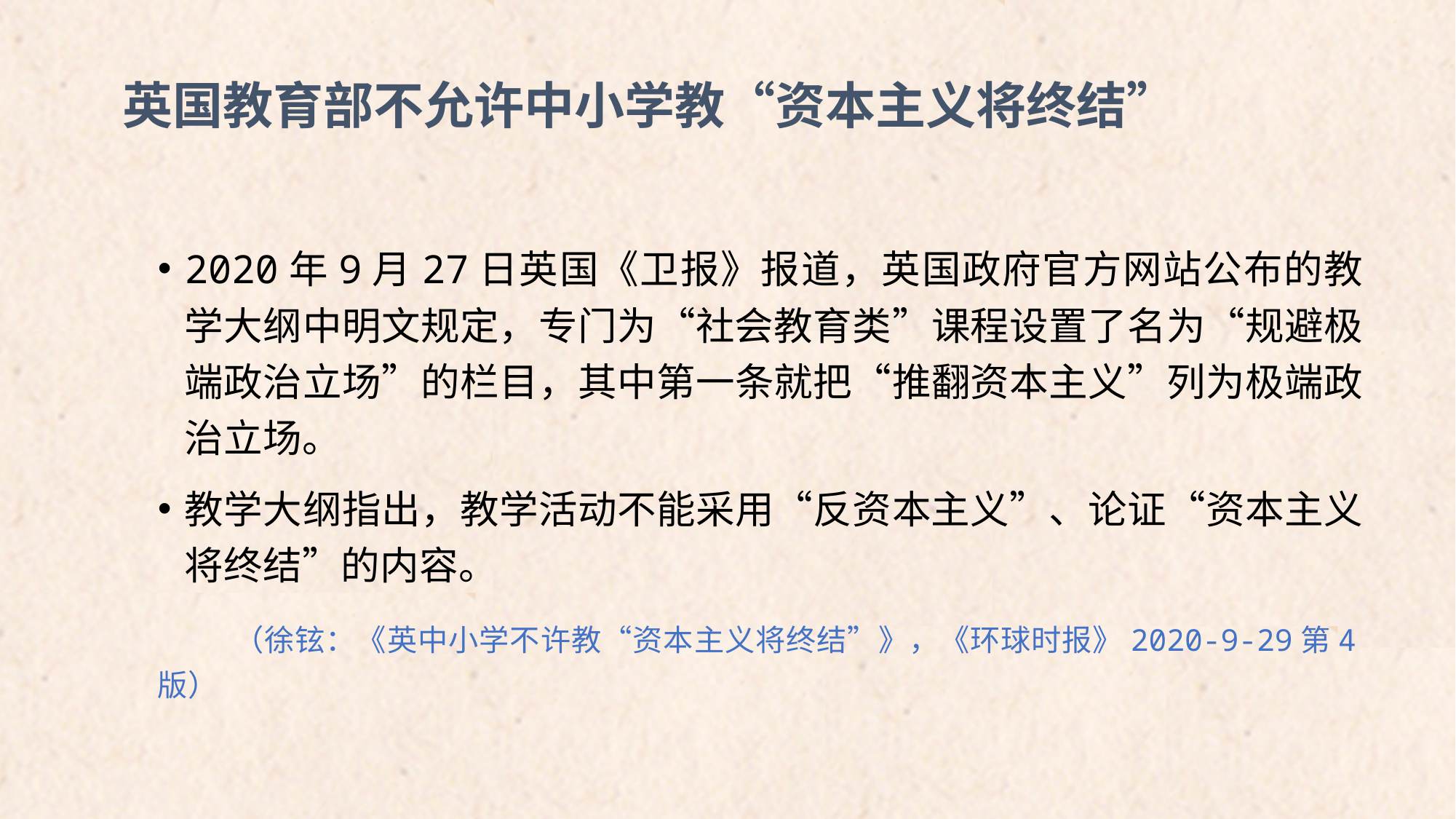

# 英国教育部不允许中小学教“资本主义将终结”
2020年9月27日英国《卫报》报道，英国政府官方网站公布的教学大纲中明文规定，专门为“社会教育类”课程设置了名为“规避极端政治立场”的栏目，其中第一条就把“推翻资本主义”列为极端政治立场。
教学大纲指出，教学活动不能采用“反资本主义”、论证“资本主义将终结”的内容。
       （徐铉：《英中小学不许教“资本主义将终结”》，《环球时报》2020-9-29第4版）